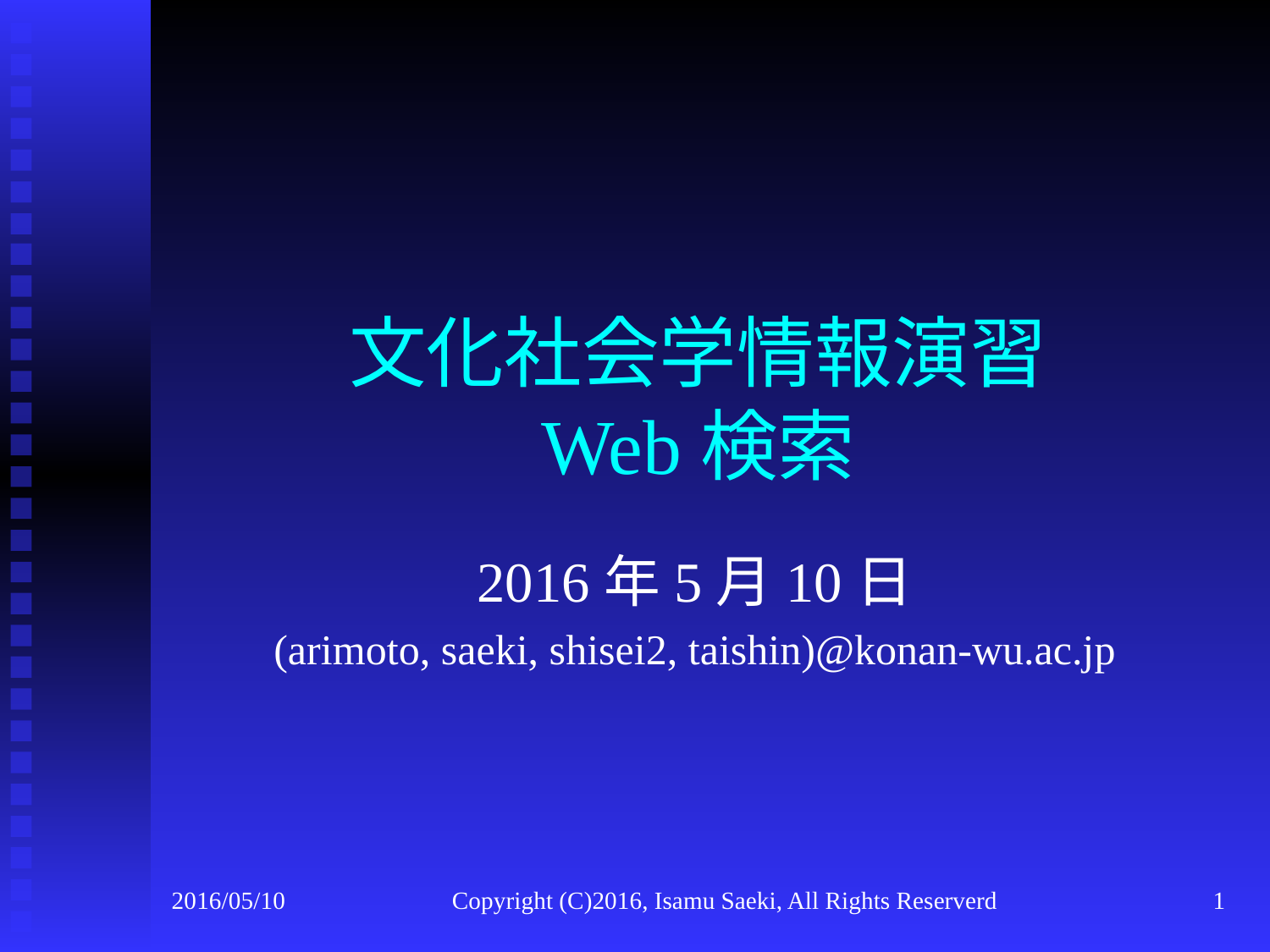

# 文化社会学情報演習 Web検索
2016年5月10日
(arimoto, saeki, shisei2, taishin)@konan-wu.ac.jp
2016/05/10
Copyright (C)2016, Isamu Saeki, All Rights Reserverd
1